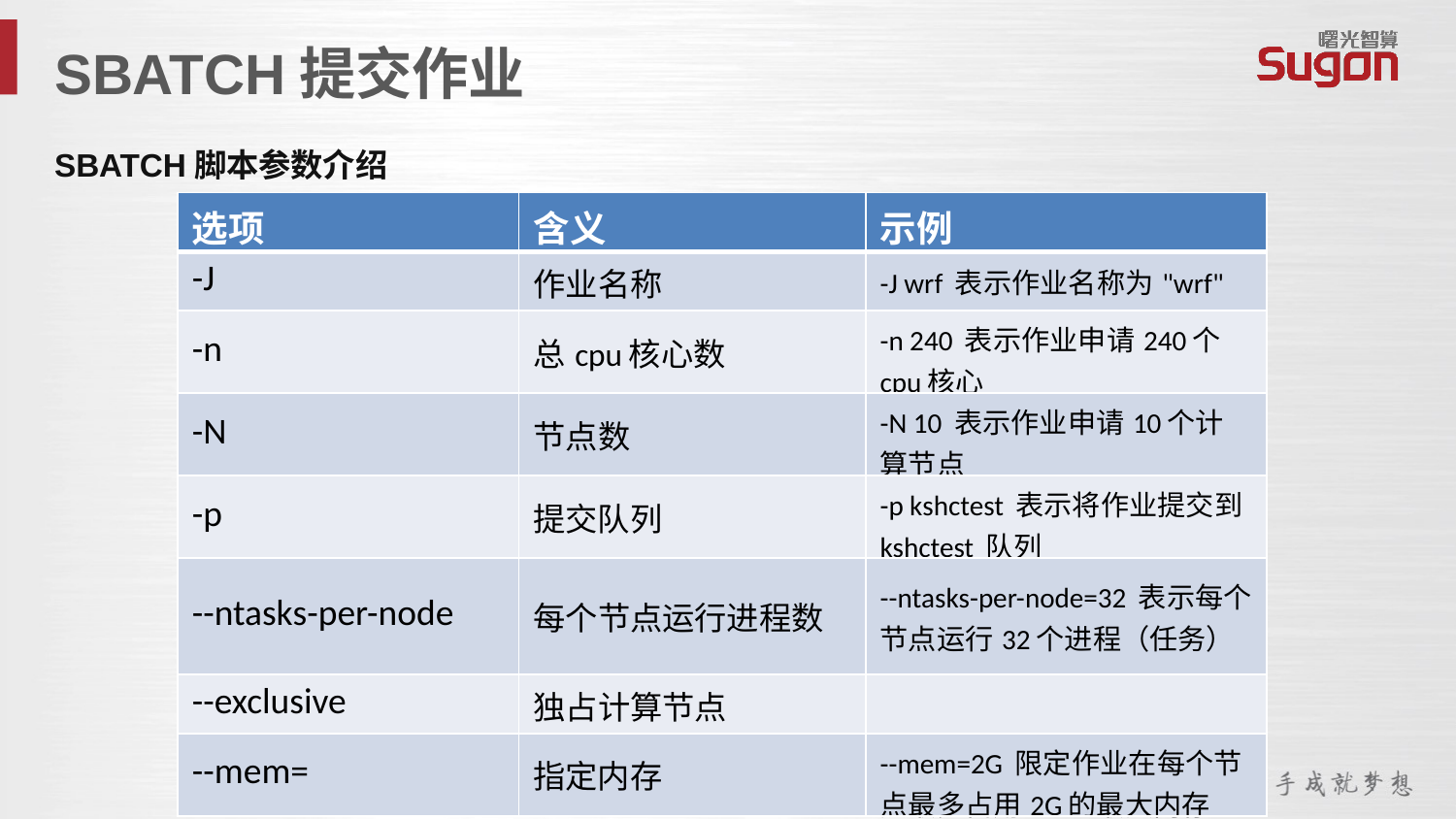

SBATCH提交作业
SBATCH脚本参数介绍
| 选项 | 含义 | 示例 |
| --- | --- | --- |
| -J | 作业名称 | -J wrf 表示作业名称为"wrf" |
| -n | 总cpu核心数 | -n 240 表示作业申请240个cpu核心 |
| -N | 节点数 | -N 10 表示作业申请10个计算节点 |
| -p | 提交队列 | -p kshctest 表示将作业提交到 kshctest 队列 |
| --ntasks-per-node | 每个节点运行进程数 | --ntasks-per-node=32 表示每个节点运行32个进程（任务） |
| --exclusive | 独占计算节点 |  |
| --mem= | 指定内存 | --mem=2G 限定作业在每个节点最多占用2G的最大内存 |